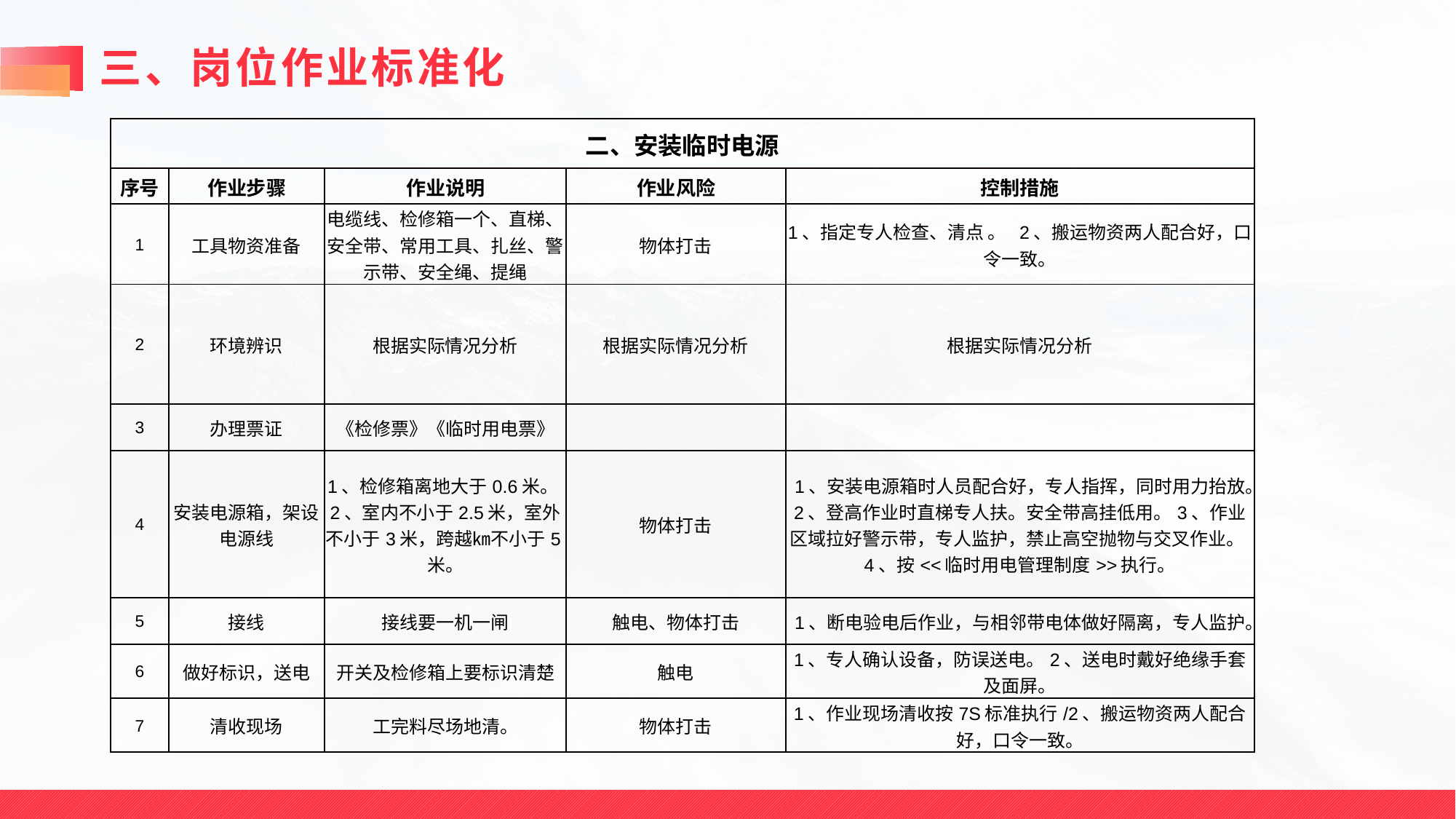

# 三、岗位作业标准化
| 二、安装临时电源 |  |  |  |  |
| --- | --- | --- | --- | --- |
| 序号 | 作业步骤 | 作业说明 | 作业风险 | 控制措施 |
| 1 | 工具物资准备 | 电缆线、检修箱一个、直梯、安全带、常用工具、扎丝、警示带、安全绳、提绳 | 物体打击 | 1、指定专人检查、清点 。 2、搬运物资两人配合好，口令一致。 |
| 2 | 环境辨识 | 根据实际情况分析 | 根据实际情况分析 | 根据实际情况分析 |
| 3 | 办理票证 | 《检修票》《临时用电票》 |  |  |
| 4 | 安装电源箱，架设电源线 | 1、检修箱离地大于0.6米。2、室内不小于2.5米，室外不小于3米，跨越㎞不小于5米。 | 物体打击 | 1、安装电源箱时人员配合好，专人指挥，同时用力抬放。2、登高作业时直梯专人扶。安全带高挂低用。3、作业区域拉好警示带，专人监护，禁止高空抛物与交叉作业。4、按<<临时用电管理制度>>执行。 |
| 5 | 接线 | 接线要一机一闸 | 触电、物体打击 | 1、断电验电后作业，与相邻带电体做好隔离，专人监护。 |
| 6 | 做好标识，送电 | 开关及检修箱上要标识清楚 | 触电 | 1、专人确认设备，防误送电。2、送电时戴好绝缘手套及面屏。 |
| 7 | 清收现场 | 工完料尽场地清。 | 物体打击 | 1、作业现场清收按7S标准执行/2、搬运物资两人配合好，口令一致。 |
30